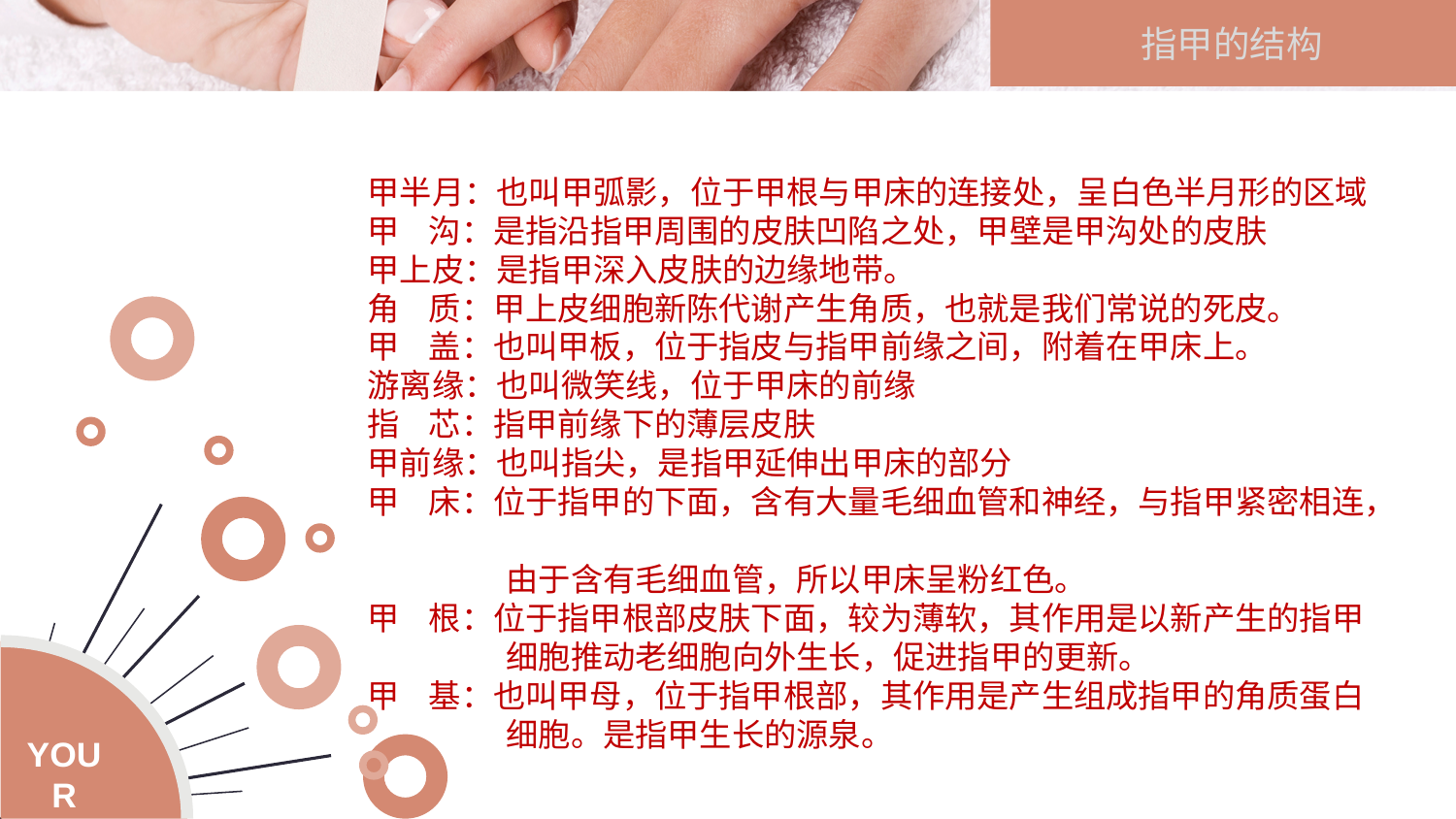

指甲的结构
甲半月：也叫甲弧影，位于甲根与甲床的连接处，呈白色半月形的区域甲    沟：是指沿指甲周围的皮肤凹陷之处，甲壁是甲沟处的皮肤甲上皮：是指甲深入皮肤的边缘地带。角    质：甲上皮细胞新陈代谢产生角质，也就是我们常说的死皮。甲    盖：也叫甲板，位于指皮与指甲前缘之间，附着在甲床上。游离缘：也叫微笑线，位于甲床的前缘指    芯：指甲前缘下的薄层皮肤甲前缘：也叫指尖，是指甲延伸出甲床的部分甲    床：位于指甲的下面，含有大量毛细血管和神经，与指甲紧密相连，
                  由于含有毛细血管，所以甲床呈粉红色。甲    根：位于指甲根部皮肤下面，较为薄软，其作用是以新产生的指甲
                  细胞推动老细胞向外生长，促进指甲的更新。甲    基：也叫甲母，位于指甲根部，其作用是产生组成指甲的角质蛋白
                  细胞。是指甲生长的源泉。

YOUR TITLE